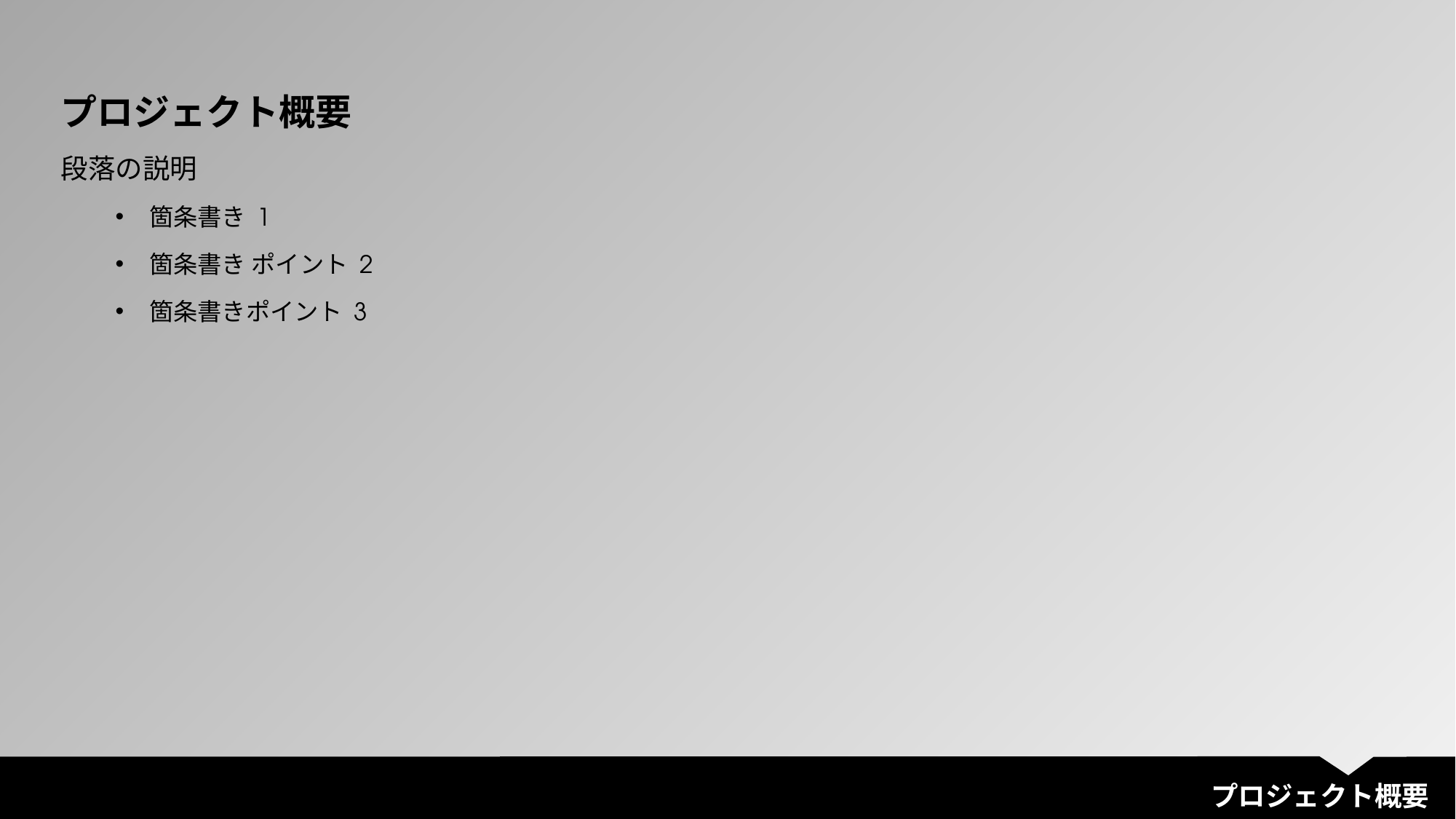

プロジェクト概要
段落の説明
箇条書き 1
箇条書き ポイント 2
箇条書きポイント 3

プロジェクト概要